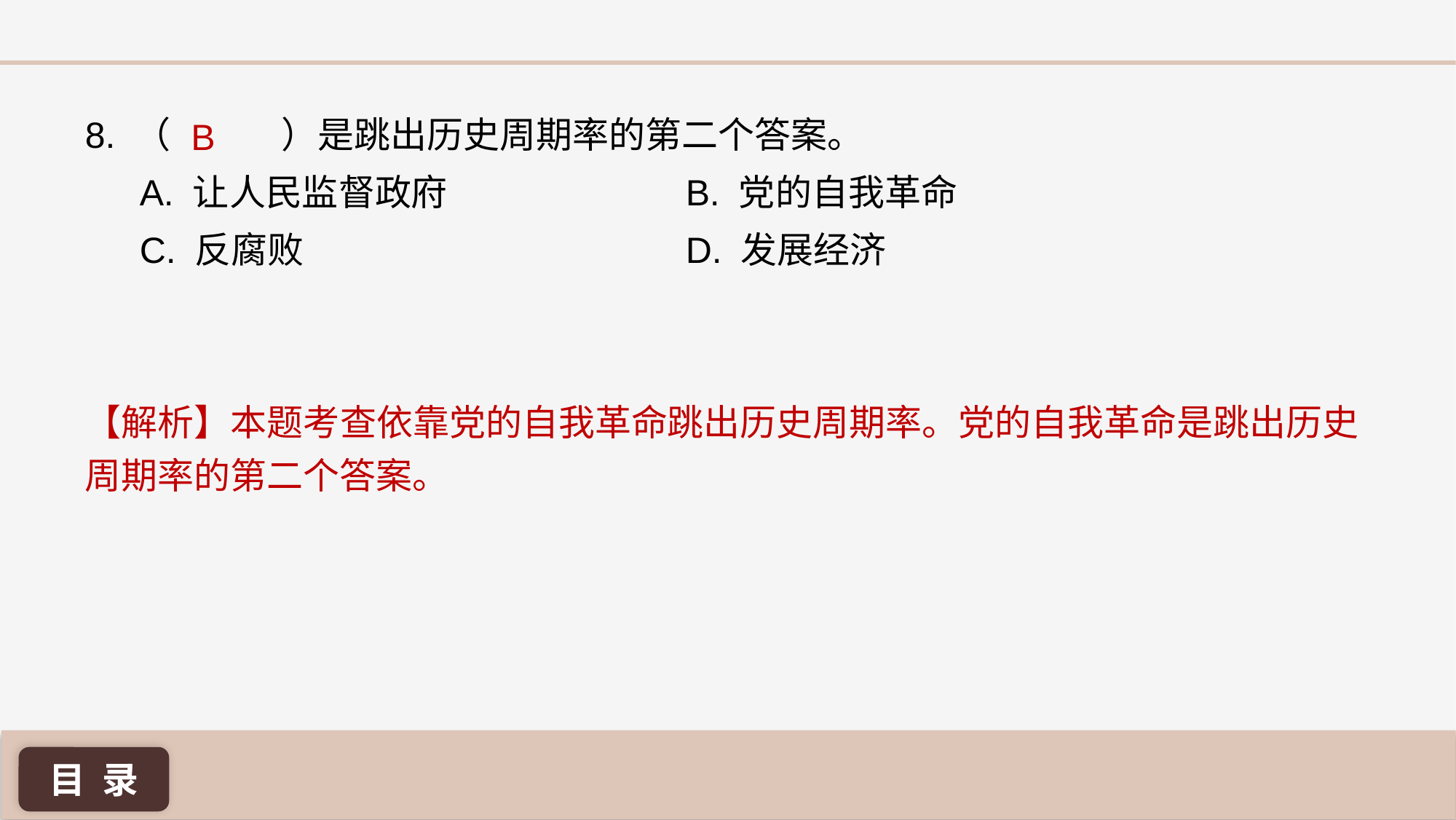

B
8. （ 	    ）是跳出历史周期率的第二个答案。
A. 让人民监督政府 			B. 党的自我革命
C. 反腐败 				D. 发展经济
【解析】本题考查依靠党的自我革命跳出历史周期率。党的自我革命是跳出历史周期率的第二个答案。